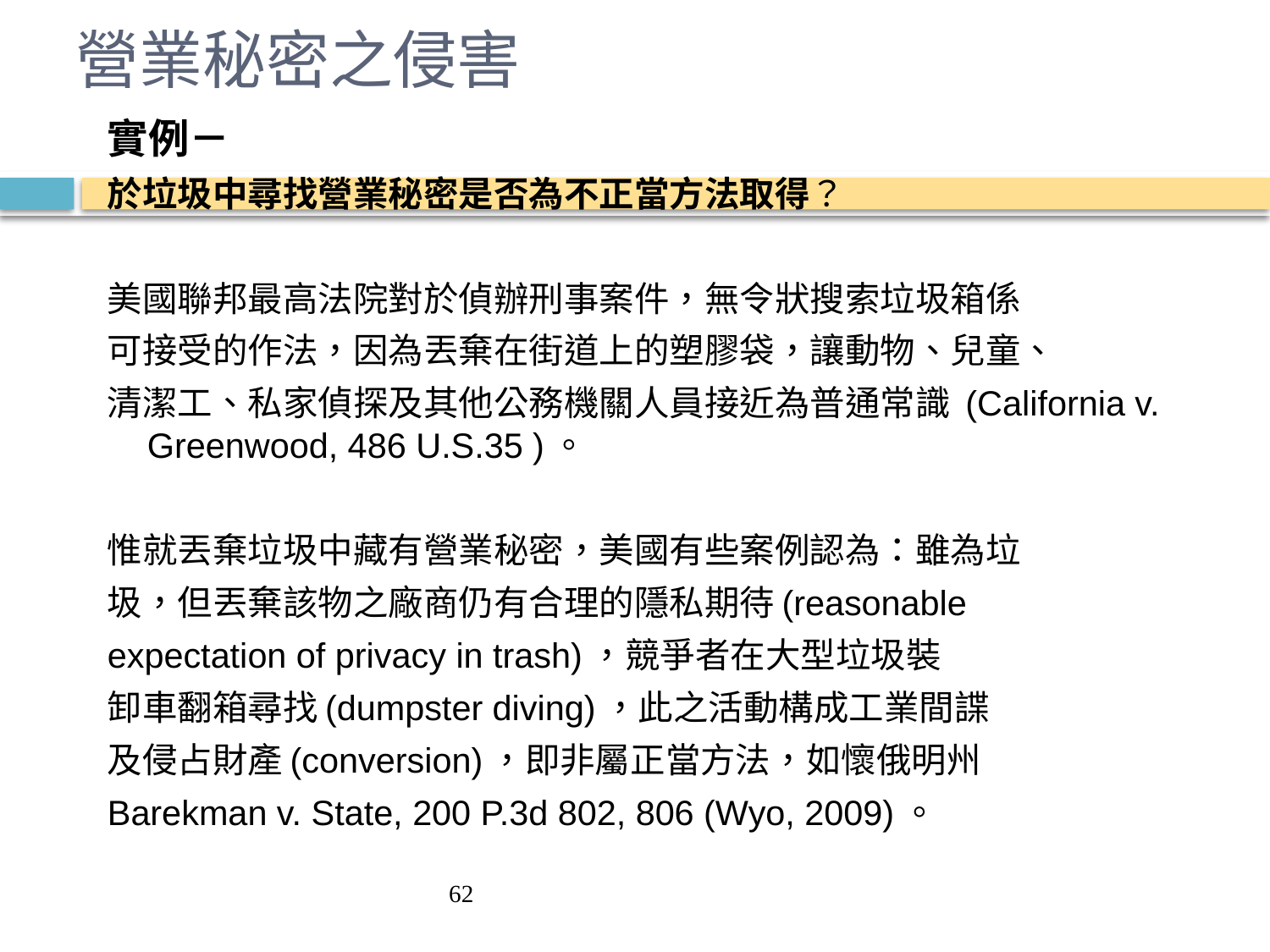

# 營業秘密之侵害
實例－
於垃圾中尋找營業秘密是否為不正當方法取得？

美國聯邦最高法院對於偵辦刑事案件，無令狀搜索垃圾箱係
可接受的作法，因為丟棄在街道上的塑膠袋，讓動物、兒童、
清潔工、私家偵探及其他公務機關人員接近為普通常識 (California v. Greenwood, 486 U.S.35 )。

惟就丟棄垃圾中藏有營業秘密，美國有些案例認為：雖為垃
圾，但丟棄該物之廠商仍有合理的隱私期待(reasonable
expectation of privacy in trash)，競爭者在大型垃圾裝
卸車翻箱尋找(dumpster diving)，此之活動構成工業間諜
及侵占財產(conversion)，即非屬正當方法，如懷俄明州
Barekman v. State, 200 P.3d 802, 806 (Wyo, 2009)。

62